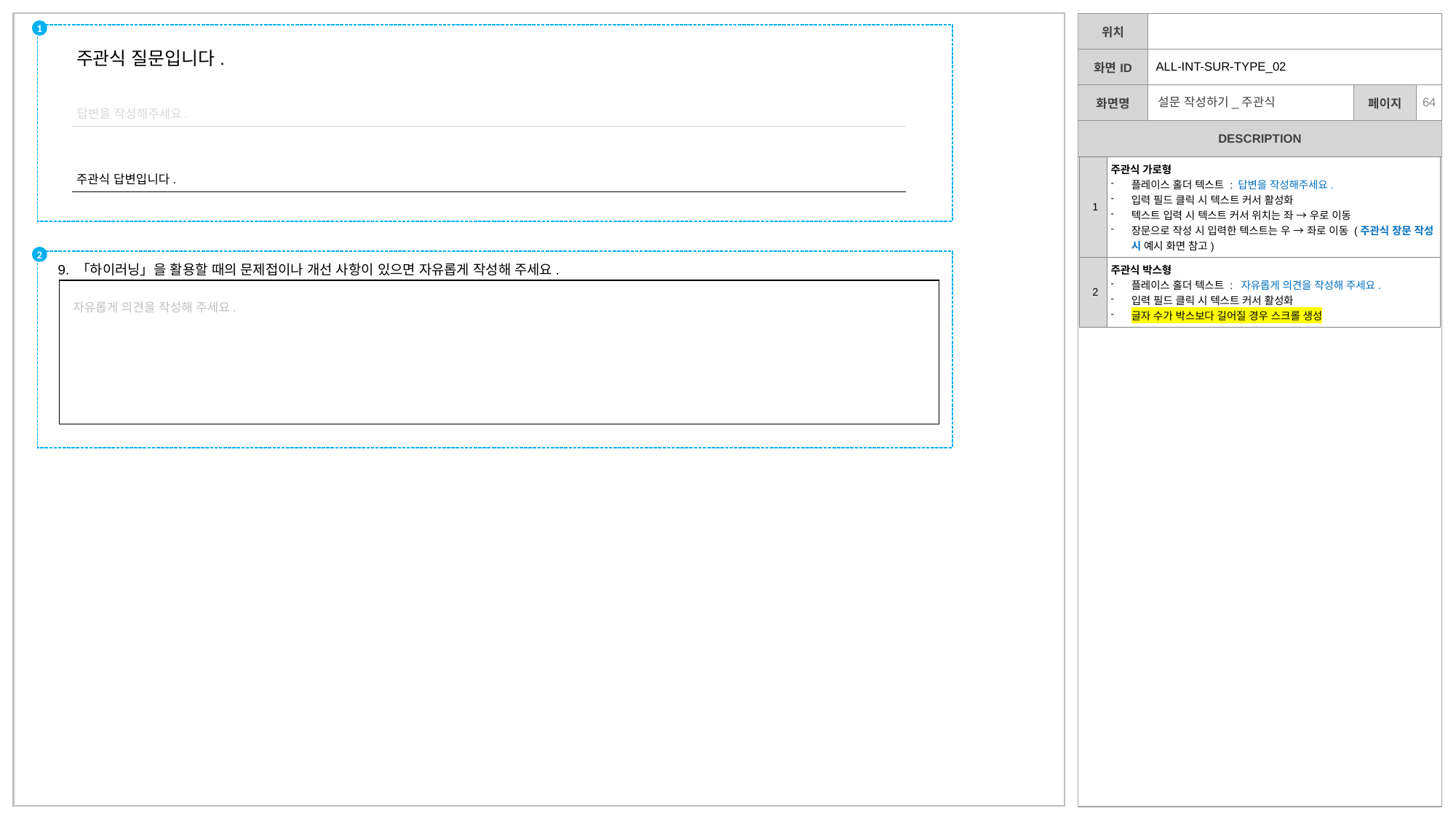

1

주관식 질문입니다.
답변을 작성해주세요.
주관식 답변입니다.
ALL-INT-SUR-TYPE_02
<주관식 가로형 - 장문 작성 시>

설문 작성하기_주관식
텍스트 보기 영역
긴 글 작성 시 이렇게 됩니다. 긴 글 작성 시 이렇게 됩니다. 긴

| 1 | 주관식 가로형 플레이스 홀더 텍스트 : 답변을 작성해주세요. 입력 필드 클릭 시 텍스트 커서 활성화 텍스트 입력 시 텍스트 커서 위치는 좌 → 우로 이동 장문으로 작성 시 입력한 텍스트는 우 → 좌로 이동 (주관식 장문 작성 시 예시 화면 참고) |
| --- | --- |
| 2 | 주관식 박스형 플레이스 홀더 텍스트 : 자유롭게 의견을 작성해 주세요. 입력 필드 클릭 시 텍스트 커서 활성화 글자 수가 박스보다 길어질 경우 스크롤 생성 |
2

9. 「하이러닝」을 활용할 때의 문제접이나 개선 사항이 있으면 자유롭게 작성해 주세요.

자유롭게 의견을 작성해 주세요.